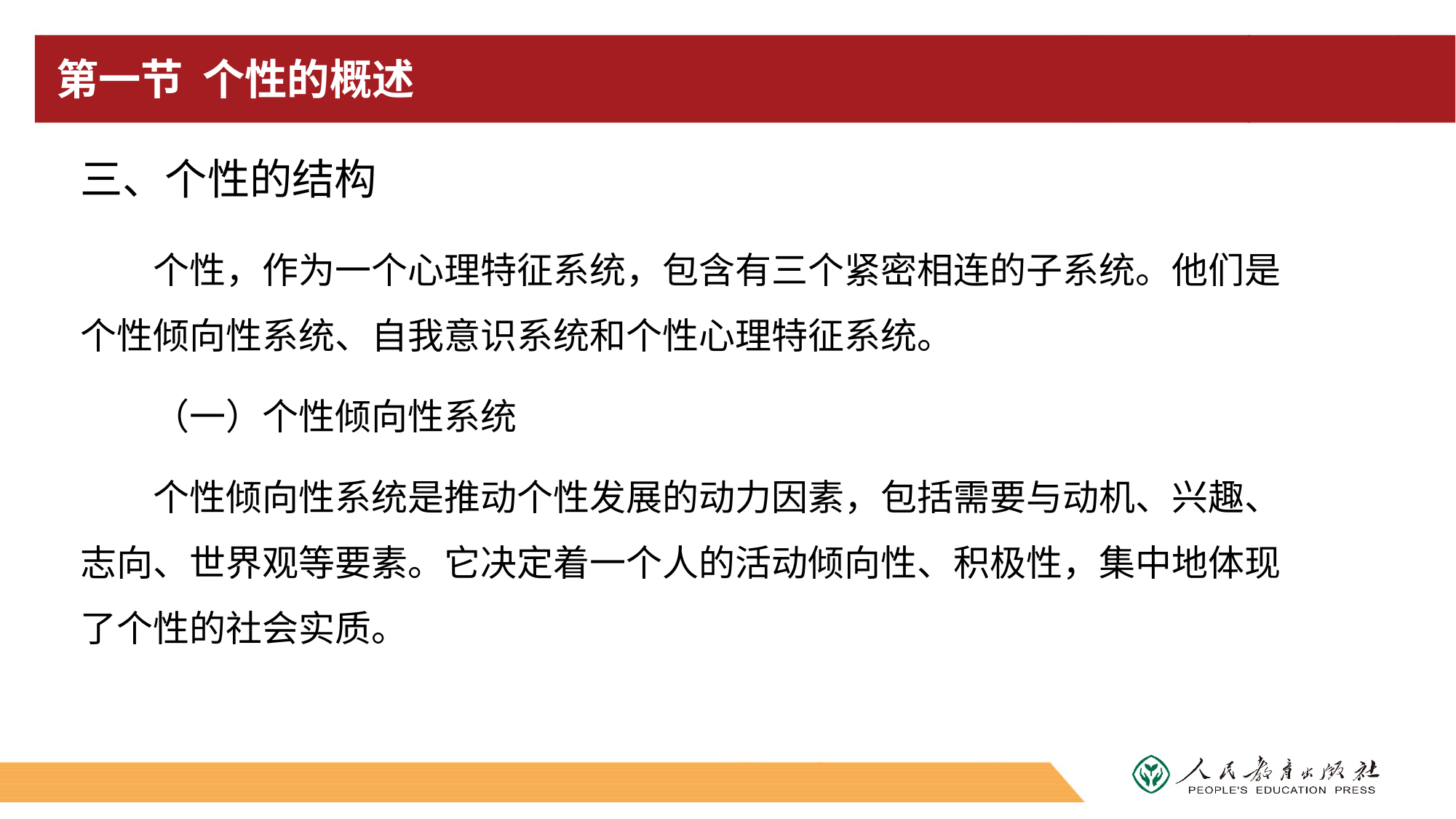

# 第一节  个性的概述
三、个性的结构
个性，作为一个心理特征系统，包含有三个紧密相连的子系统。他们是个性倾向性系统、自我意识系统和个性心理特征系统。
（一）个性倾向性系统
个性倾向性系统是推动个性发展的动力因素，包括需要与动机、兴趣、志向、世界观等要素。它决定着一个人的活动倾向性、积极性，集中地体现了个性的社会实质。